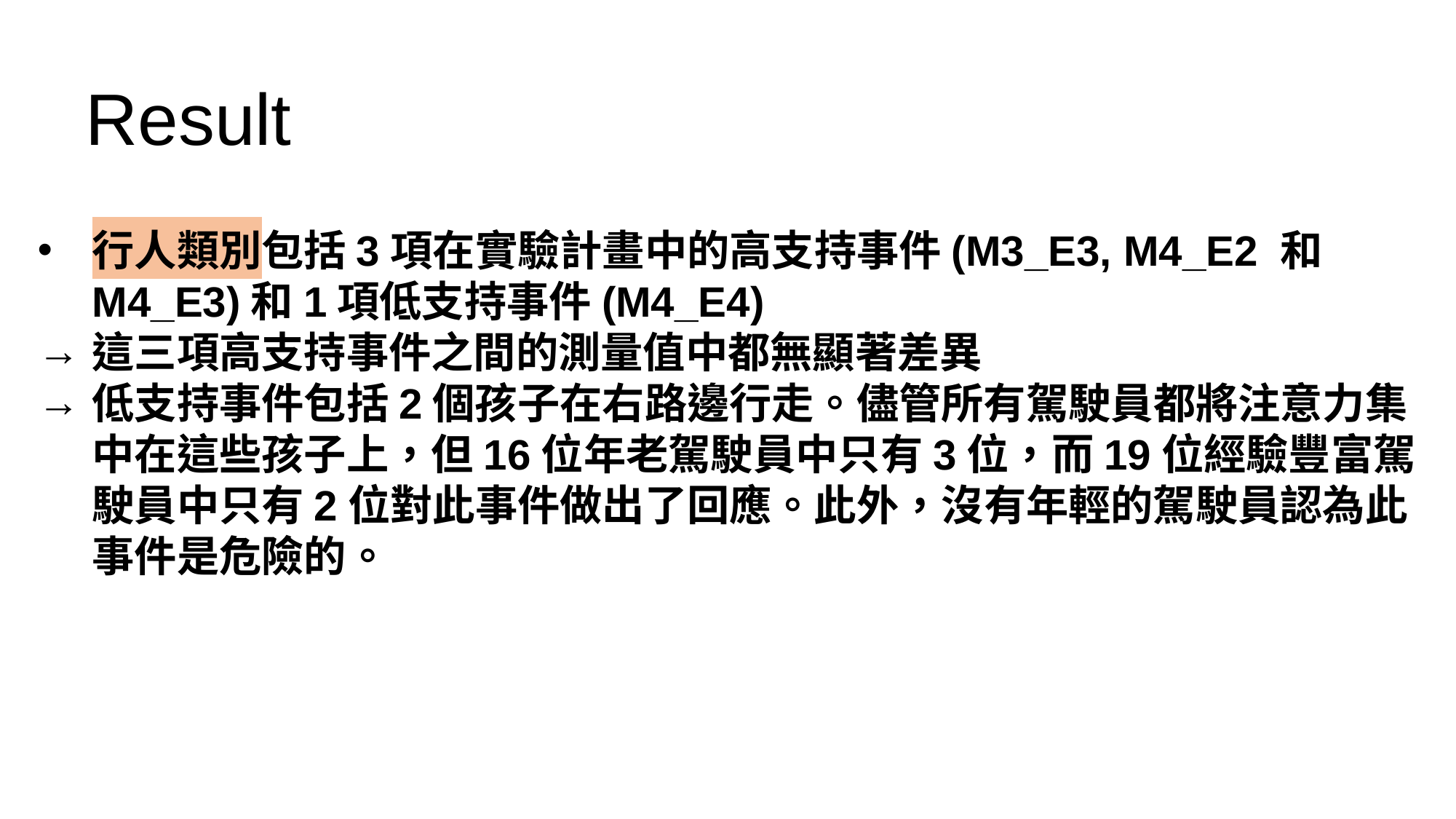

Result
行人類別包括3項在實驗計畫中的高支持事件(M3_E3, M4_E2 和 M4_E3)和1項低支持事件(M4_E4)
這三項高支持事件之間的測量值中都無顯著差異
低支持事件包括2個孩子在右路邊行走。儘管所有駕駛員都將注意力集中在這些孩子上，但16位年老駕駛員中只有3位，而19位經驗豐富駕駛員中只有2位對此事件做出了回應。此外，沒有年輕的駕駛員認為此事件是危險的。